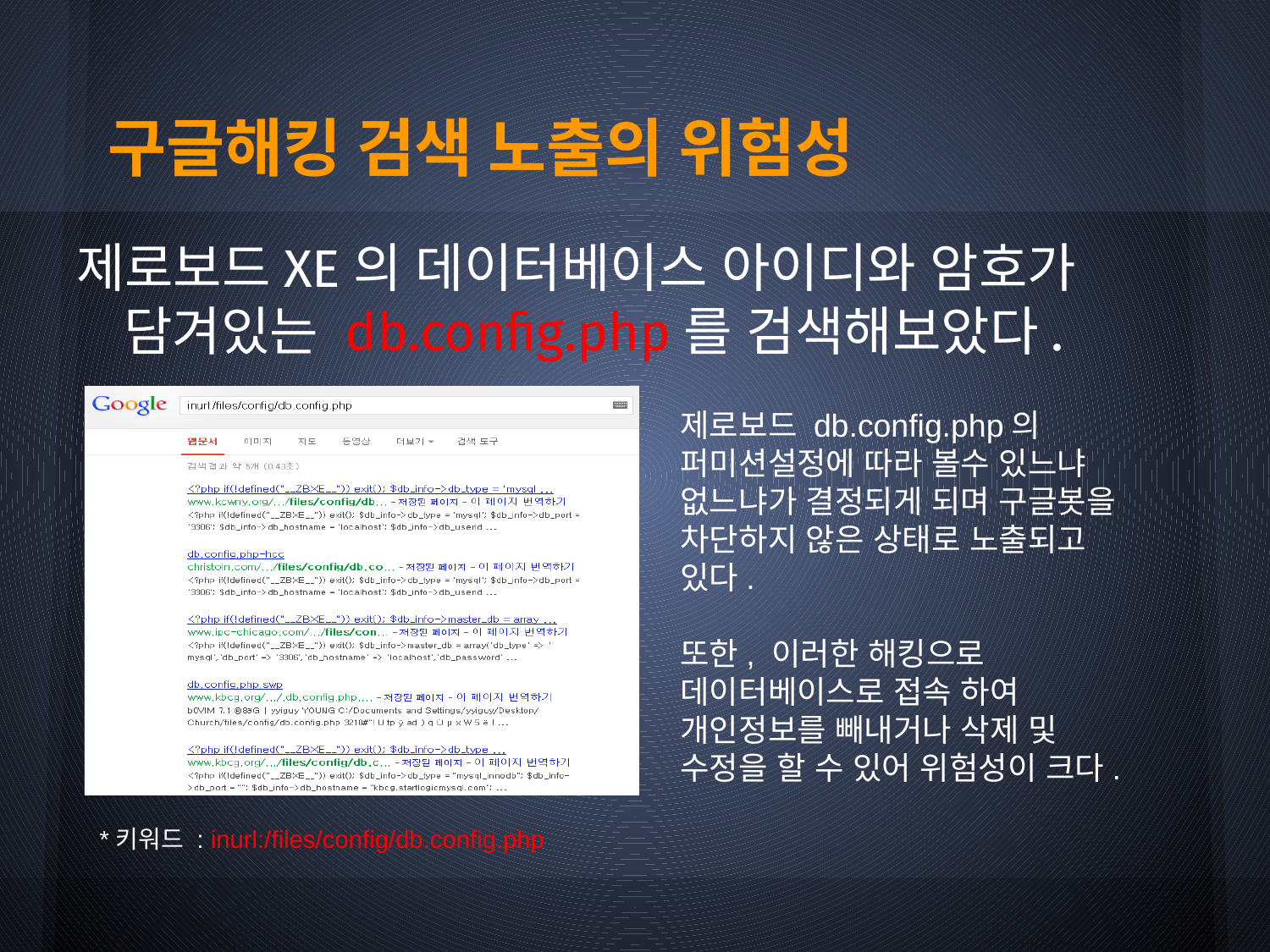

# 구글해킹 검색 노출의 위험성
제로보드XE의 데이터베이스 아이디와 암호가 담겨있는 db.config.php를 검색해보았다.

제로보드 db.config.php의 퍼미션설정에 따라 볼수 있느냐 없느냐가 결정되게 되며 구글봇을 차단하지 않은 상태로 노출되고 있다.

또한, 이러한 해킹으로 데이터베이스로 접속 하여 개인정보를 빼내거나 삭제 및 수정을 할 수 있어 위험성이 크다.
*키워드 : inurl:/files/config/db.config.php